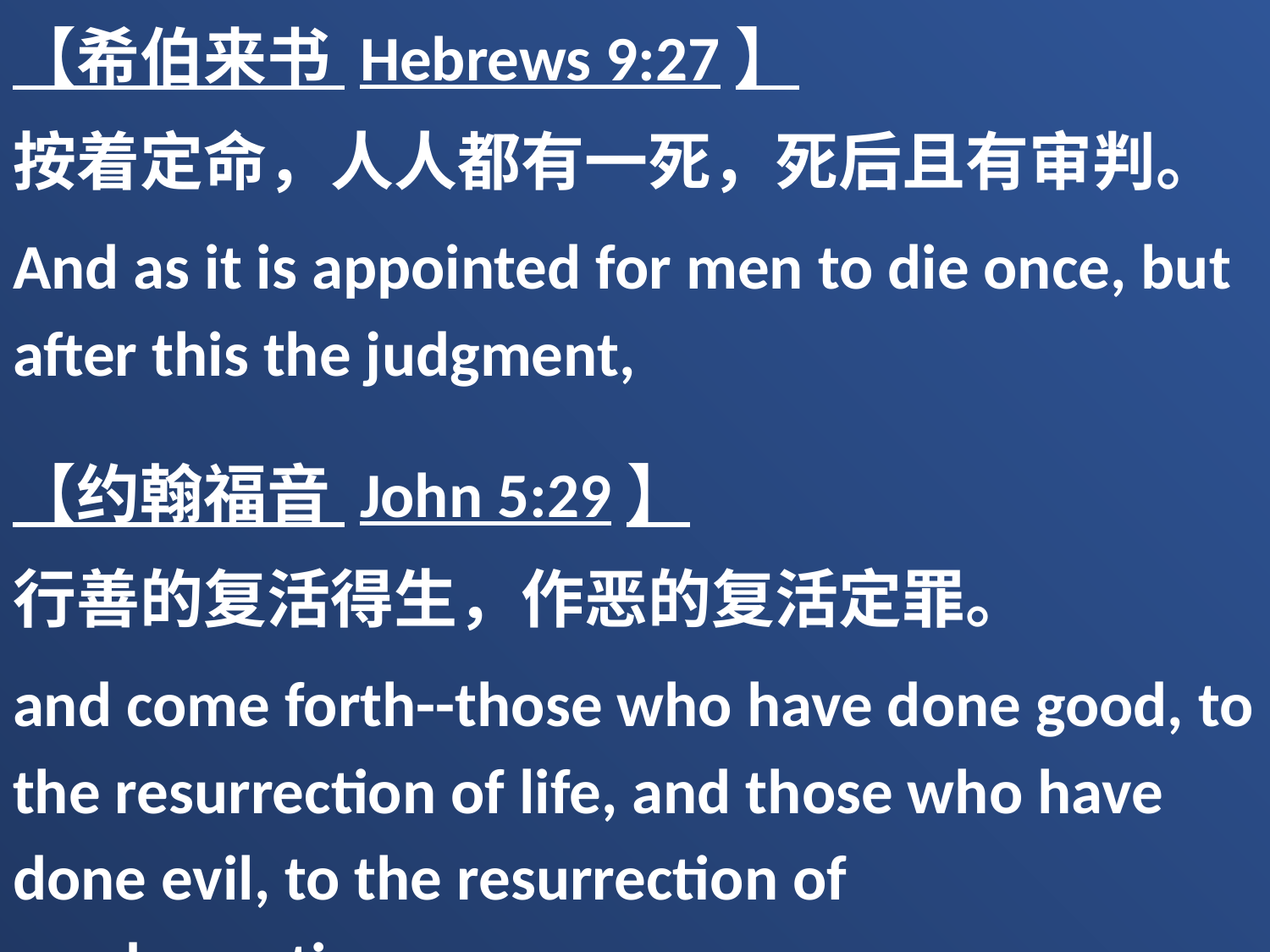

【希伯来书 Hebrews 9:27】
按着定命，人人都有一死，死后且有审判。
And as it is appointed for men to die once, but after this the judgment,

【约翰福音 John 5:29】
行善的复活得生，作恶的复活定罪。
and come forth--those who have done good, to the resurrection of life, and those who have done evil, to the resurrection of condemnation.